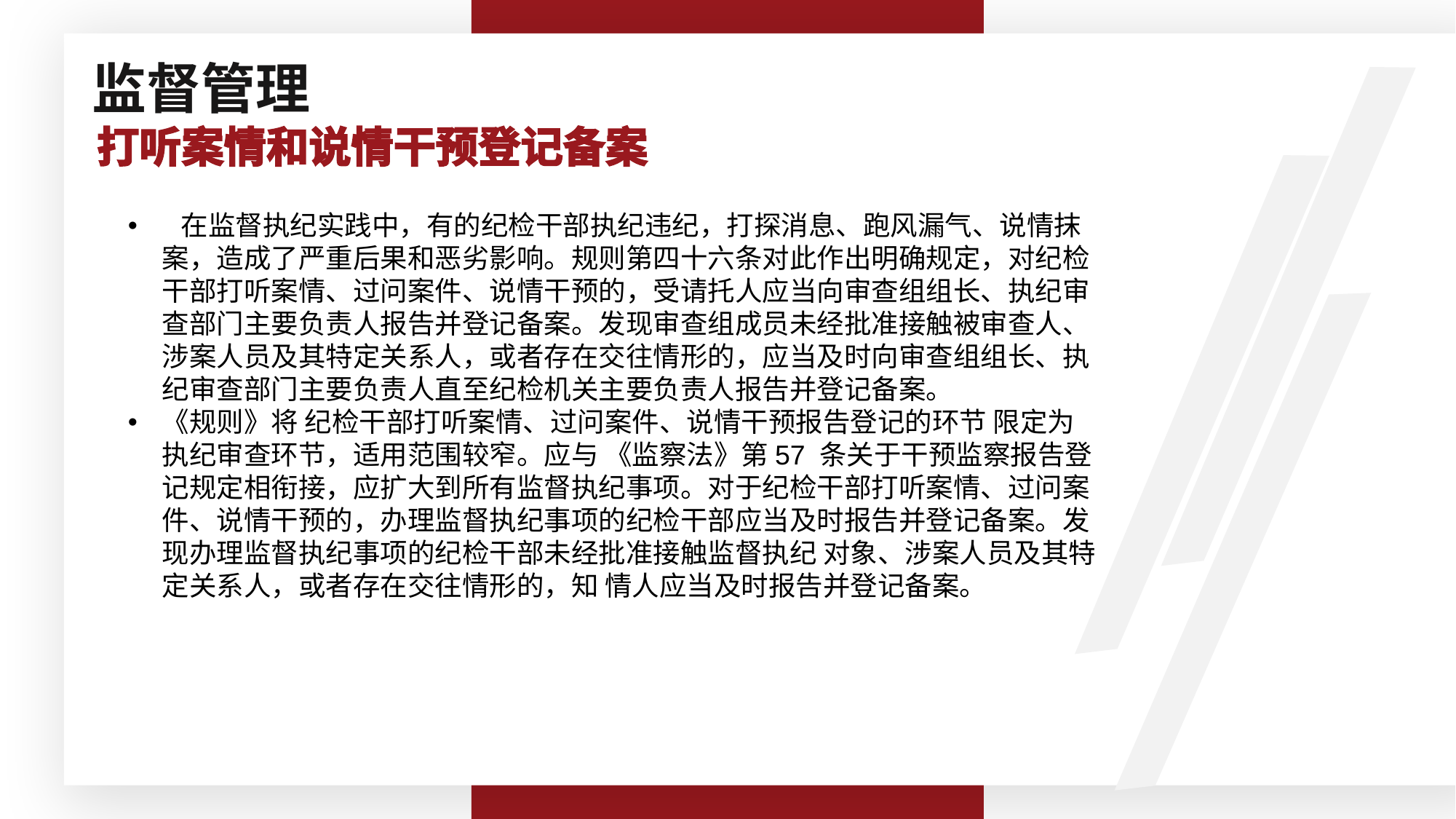

监督管理
打听案情和说情干预登记备案

  在监督执纪实践中，有的纪检干部执纪违纪，打探消息、跑风漏气、说情抹案，造成了严重后果和恶劣影响。规则第四十六条对此作出明确规定，对纪检干部打听案情、过问案件、说情干预的，受请托人应当向审查组组长、执纪审查部门主要负责人报告并登记备案。发现审查组成员未经批准接触被审查人、涉案人员及其特定关系人，或者存在交往情形的，应当及时向审查组组长、执纪审查部门主要负责人直至纪检机关主要负责人报告并登记备案。
《规则》将 纪检干部打听案情、过问案件、说情干预报告登记的环节 限定为执纪审查环节，适用范围较窄。应与 《监察法》第57 条关于干预监察报告登记规定相衔接，应扩大到所有监督执纪事项。对于纪检干部打听案情、过问案件、说情干预的，办理监督执纪事项的纪检干部应当及时报告并登记备案。发 现办理监督执纪事项的纪检干部未经批准接触监督执纪 对象、涉案人员及其特定关系人，或者存在交往情形的，知 情人应当及时报告并登记备案。